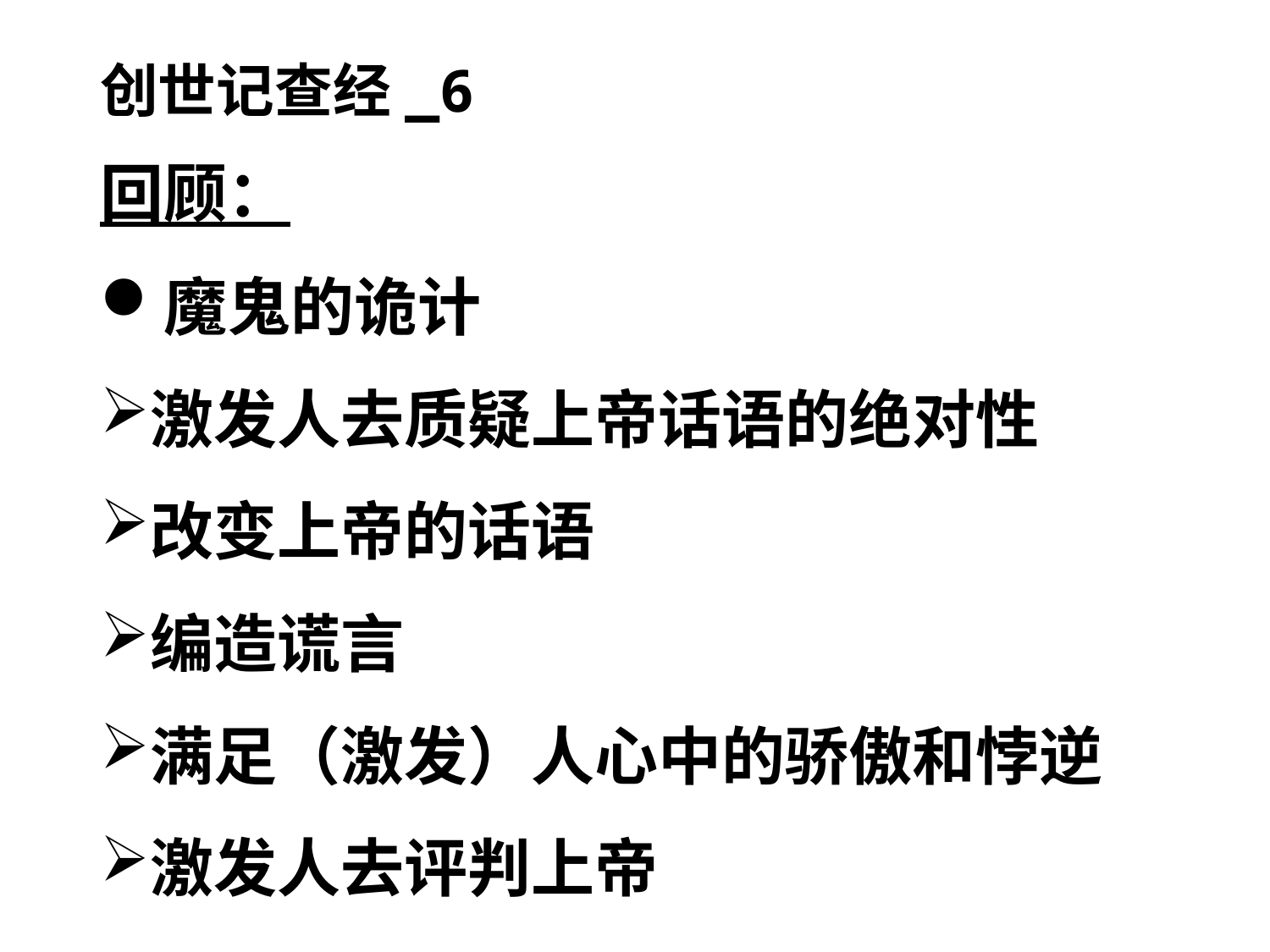

# 创世记查经_6
回顾：
魔鬼的诡计
激发人去质疑上帝话语的绝对性
改变上帝的话语
编造谎言
满足（激发）人心中的骄傲和悖逆
激发人去评判上帝